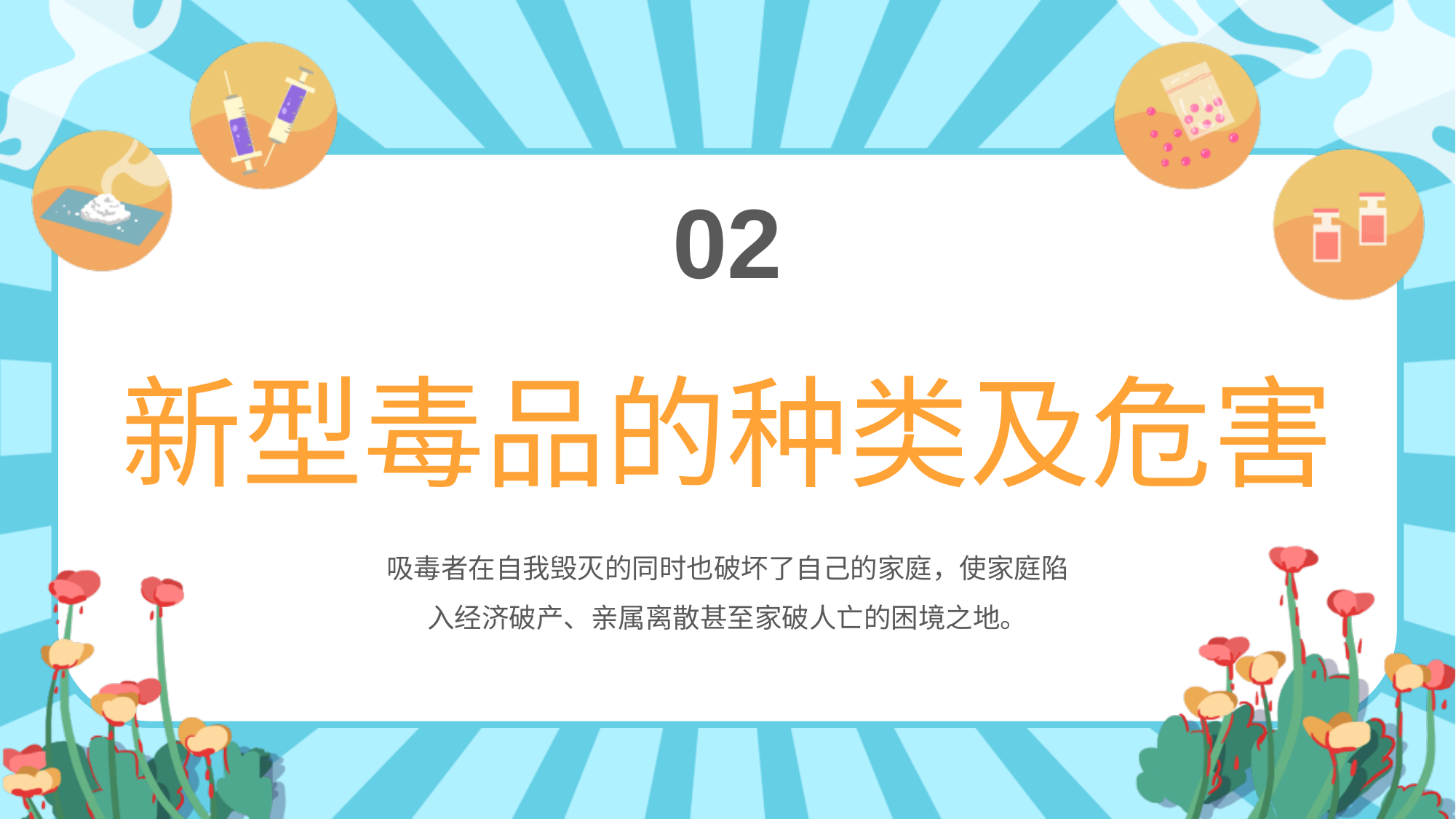

02
新型毒品的种类及危害
吸毒者在自我毁灭的同时也破坏了自己的家庭，使家庭陷入经济破产、亲属离散甚至家破人亡的困境之地。